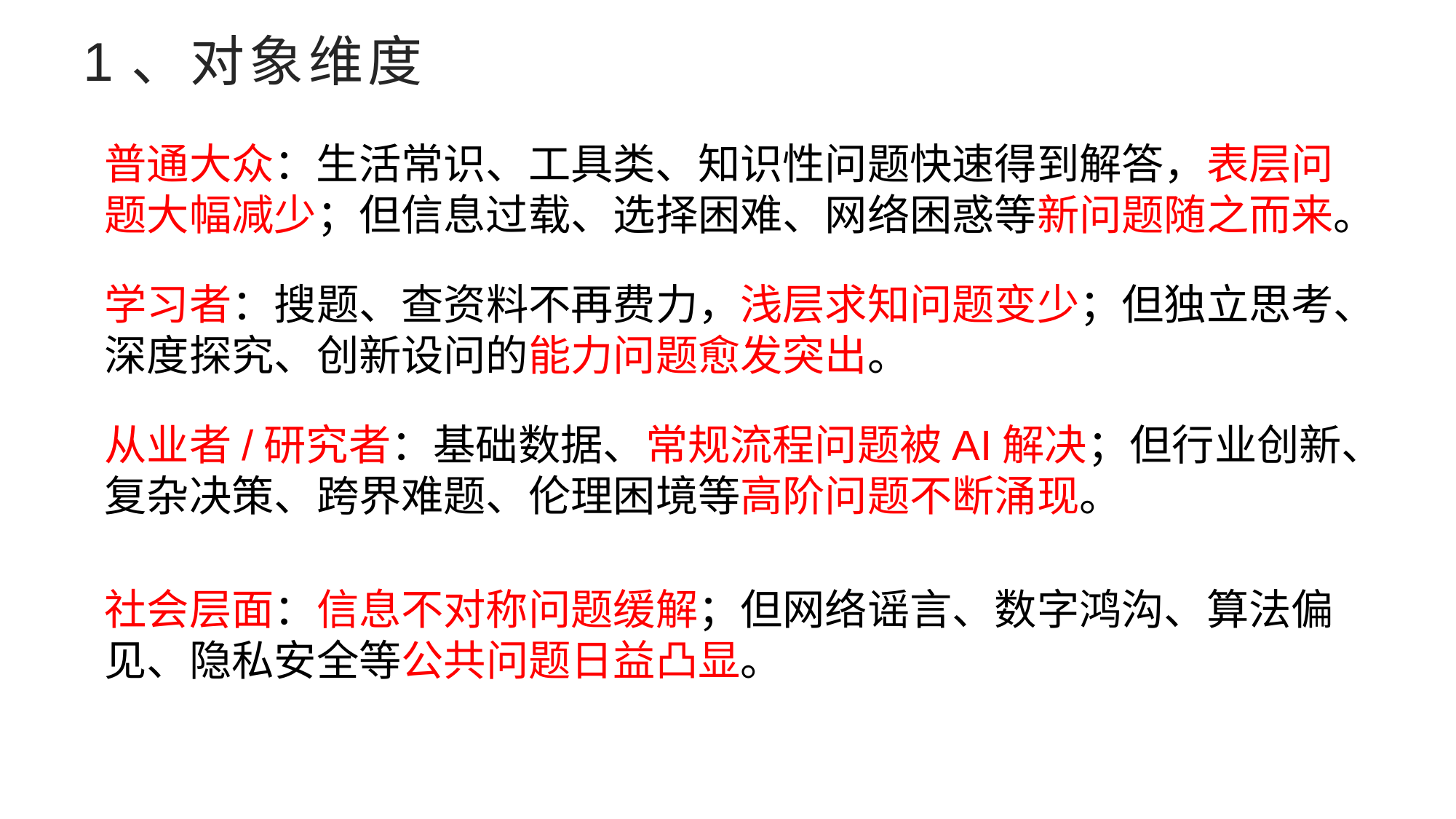

# 1、对象维度
普通大众：生活常识、工具类、知识性问题快速得到解答，表层问题大幅减少；但信息过载、选择困难、网络困惑等新问题随之而来。
学习者：搜题、查资料不再费力，浅层求知问题变少；但独立思考、深度探究、创新设问的能力问题愈发突出。
从业者/研究者：基础数据、常规流程问题被AI解决；但行业创新、复杂决策、跨界难题、伦理困境等高阶问题不断涌现。
社会层面：信息不对称问题缓解；但网络谣言、数字鸿沟、算法偏见、隐私安全等公共问题日益凸显。